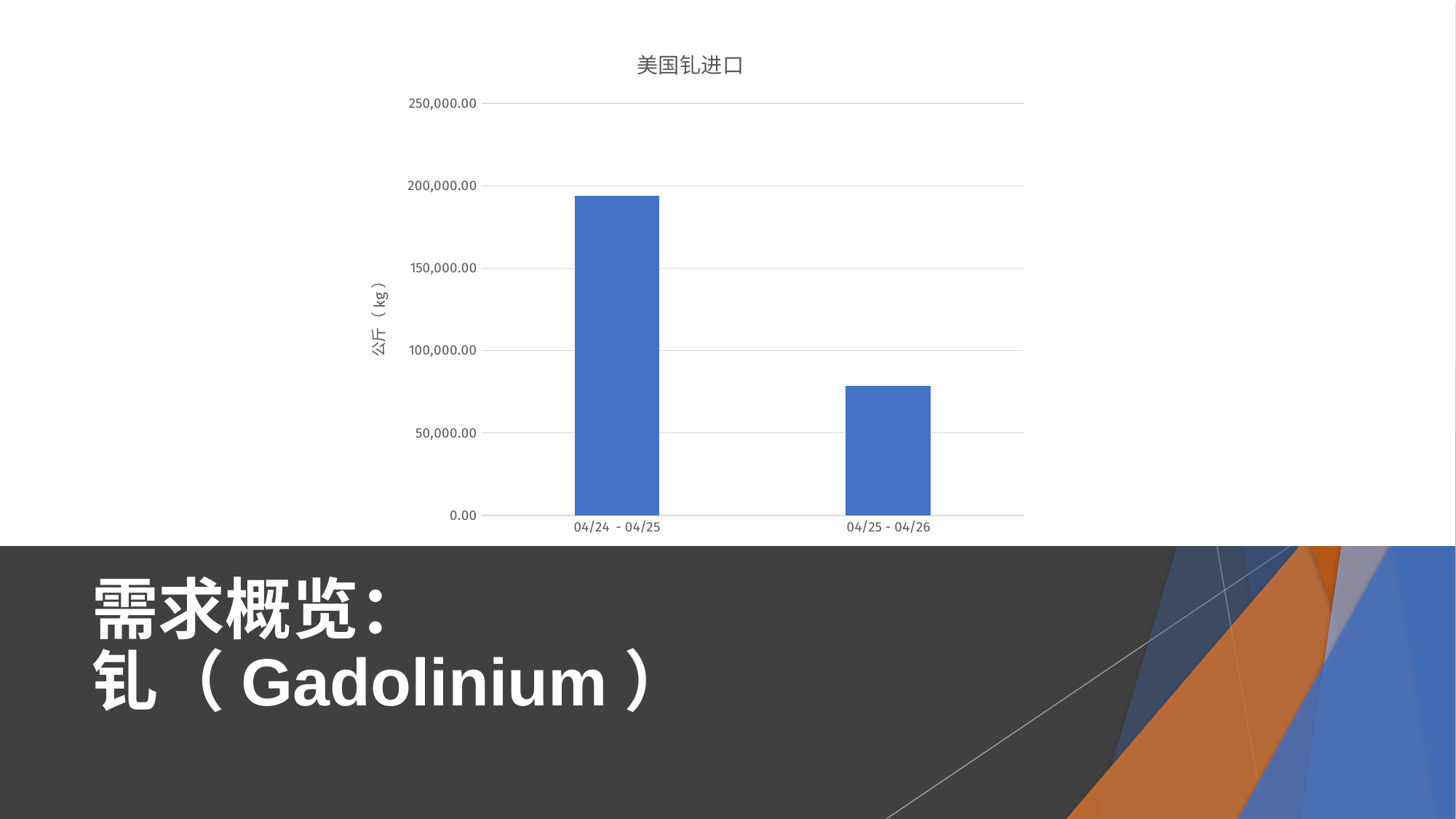

### Chart: 美国钆进口

| Category | Gd |
|---|---|
| 04/24  - 04/25 | 194000.0 |
| 04/25 - 04/26 | 78500.0 |
# 需求概览： 钆（Gadolinium）